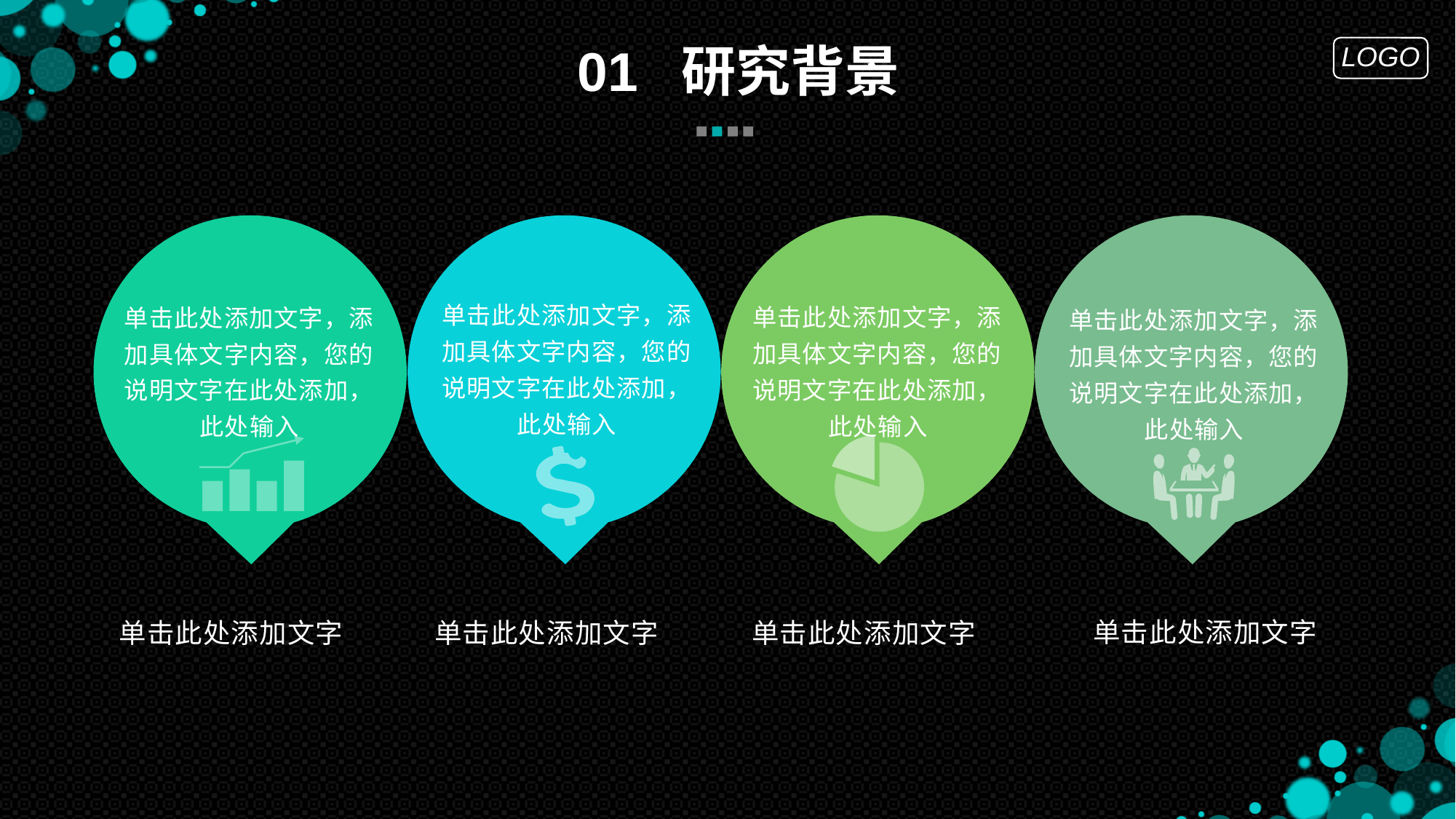

01  研究背景

单击此处添加文字，添加具体文字内容，您的说明文字在此处添加，此处输入

单击此处添加文字，添加具体文字内容，您的说明文字在此处添加，此处输入

单击此处添加文字，添加具体文字内容，您的说明文字在此处添加，此处输入

### Chart

| Category | 销售额 |
|---|---|
| 第一季度 | 80.0 |
| 第二季度 | 20.0 |
| 第三季度 | None |
| 第四季度 | None |
单击此处添加文字，添加具体文字内容，您的说明文字在此处添加，此处输入

单击此处添加文字
单击此处添加文字
单击此处添加文字
单击此处添加文字